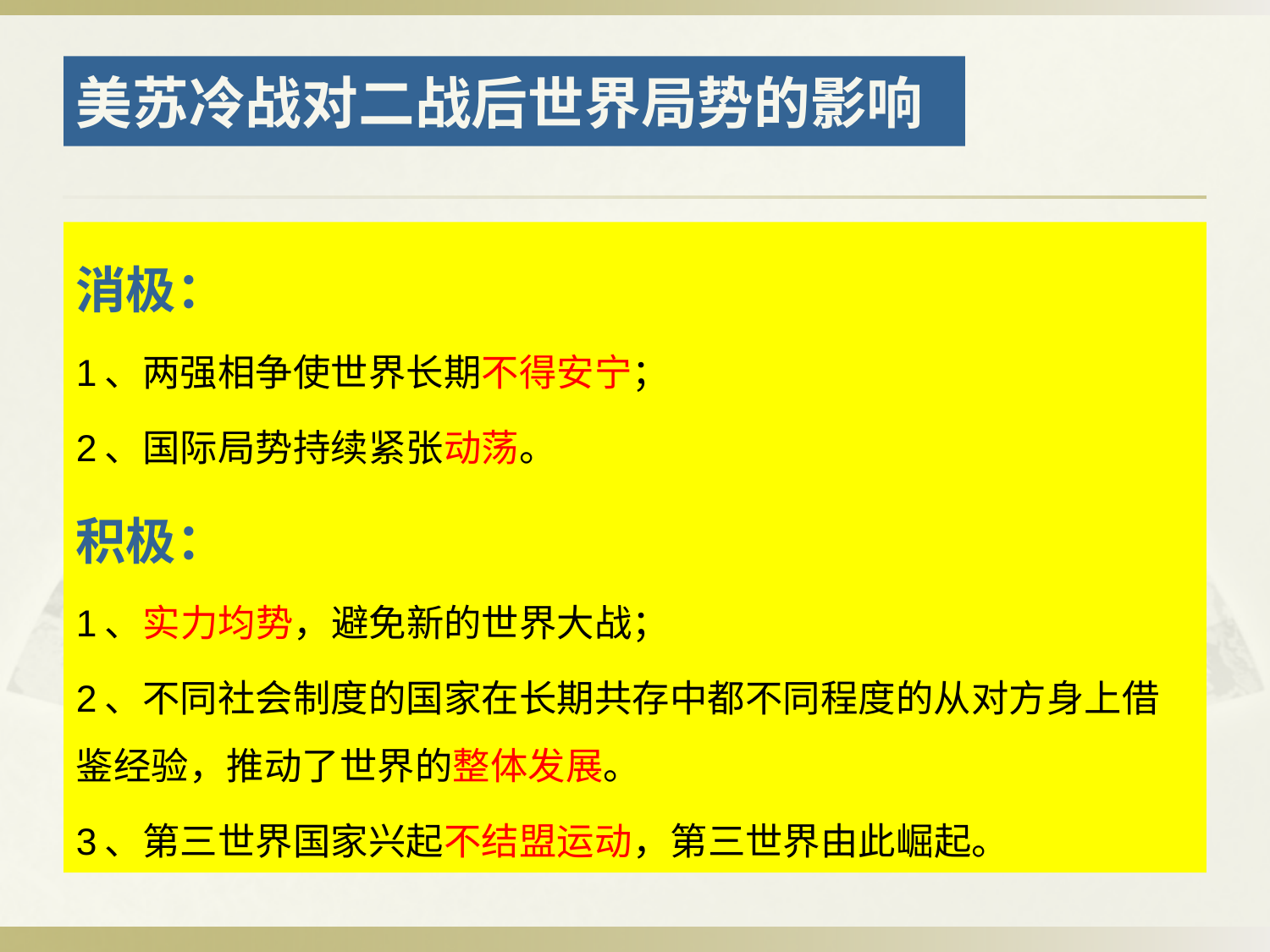

# 美苏冷战对二战后世界局势的影响
消极：
1、两强相争使世界长期不得安宁；
2、国际局势持续紧张动荡。
积极：
1、实力均势，避免新的世界大战；
2、不同社会制度的国家在长期共存中都不同程度的从对方身上借鉴经验，推动了世界的整体发展。
3、第三世界国家兴起不结盟运动，第三世界由此崛起。